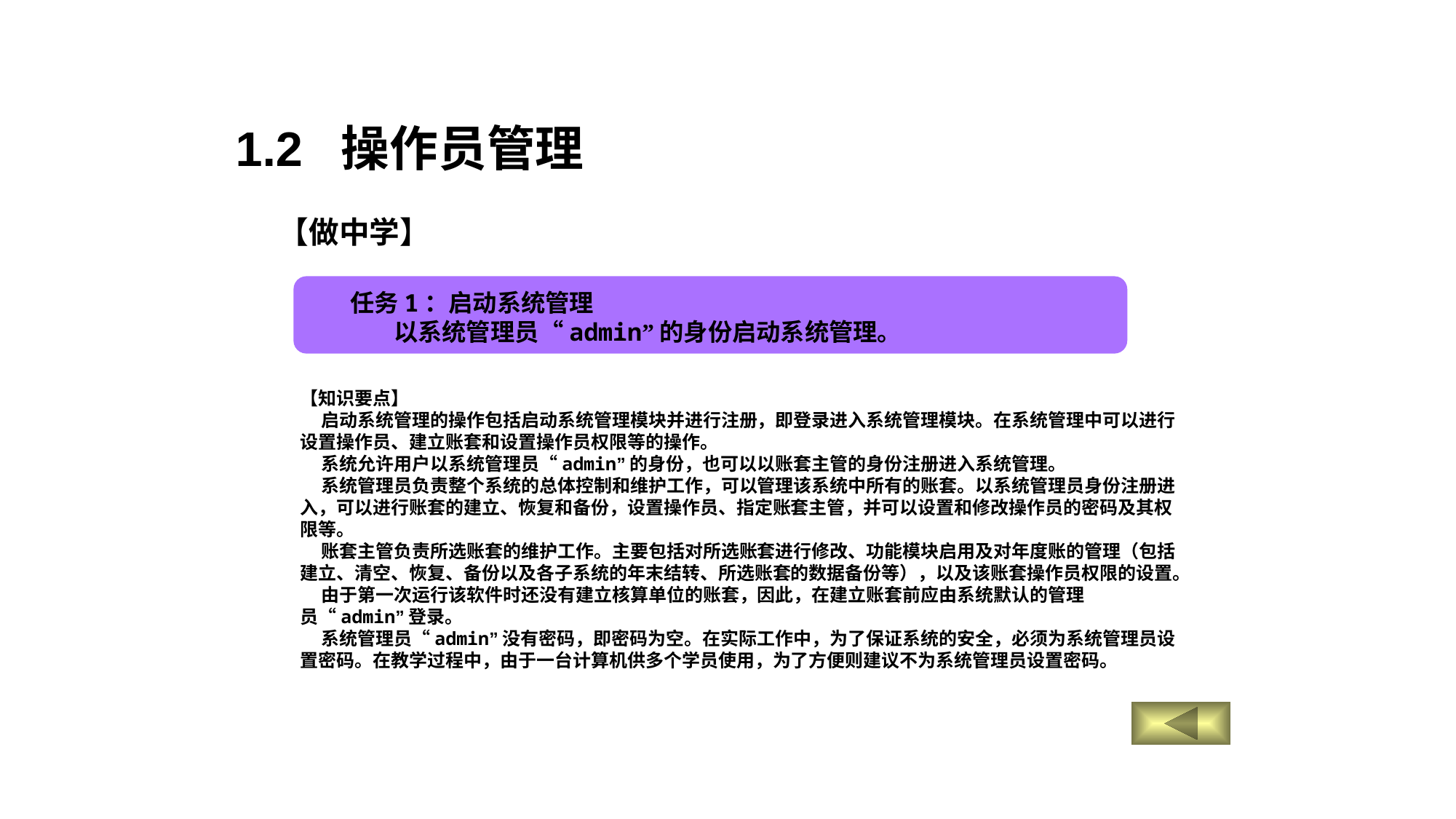

1.2  操作员管理
【做中学】

任务1：启动系统管理
       以系统管理员“admin”的身份启动系统管理。
【知识要点】
    启动系统管理的操作包括启动系统管理模块并进行注册，即登录进入系统管理模块。在系统管理中可以进行设置操作员、建立账套和设置操作员权限等的操作。
    系统允许用户以系统管理员“admin”的身份，也可以以账套主管的身份注册进入系统管理。
    系统管理员负责整个系统的总体控制和维护工作，可以管理该系统中所有的账套。以系统管理员身份注册进入，可以进行账套的建立、恢复和备份，设置操作员、指定账套主管，并可以设置和修改操作员的密码及其权限等。
    账套主管负责所选账套的维护工作。主要包括对所选账套进行修改、功能模块启用及对年度账的管理（包括建立、清空、恢复、备份以及各子系统的年末结转、所选账套的数据备份等），以及该账套操作员权限的设置。
    由于第一次运行该软件时还没有建立核算单位的账套，因此，在建立账套前应由系统默认的管理员“admin”登录。
    系统管理员“admin”没有密码，即密码为空。在实际工作中，为了保证系统的安全，必须为系统管理员设置密码。在教学过程中，由于一台计算机供多个学员使用，为了方便则建议不为系统管理员设置密码。